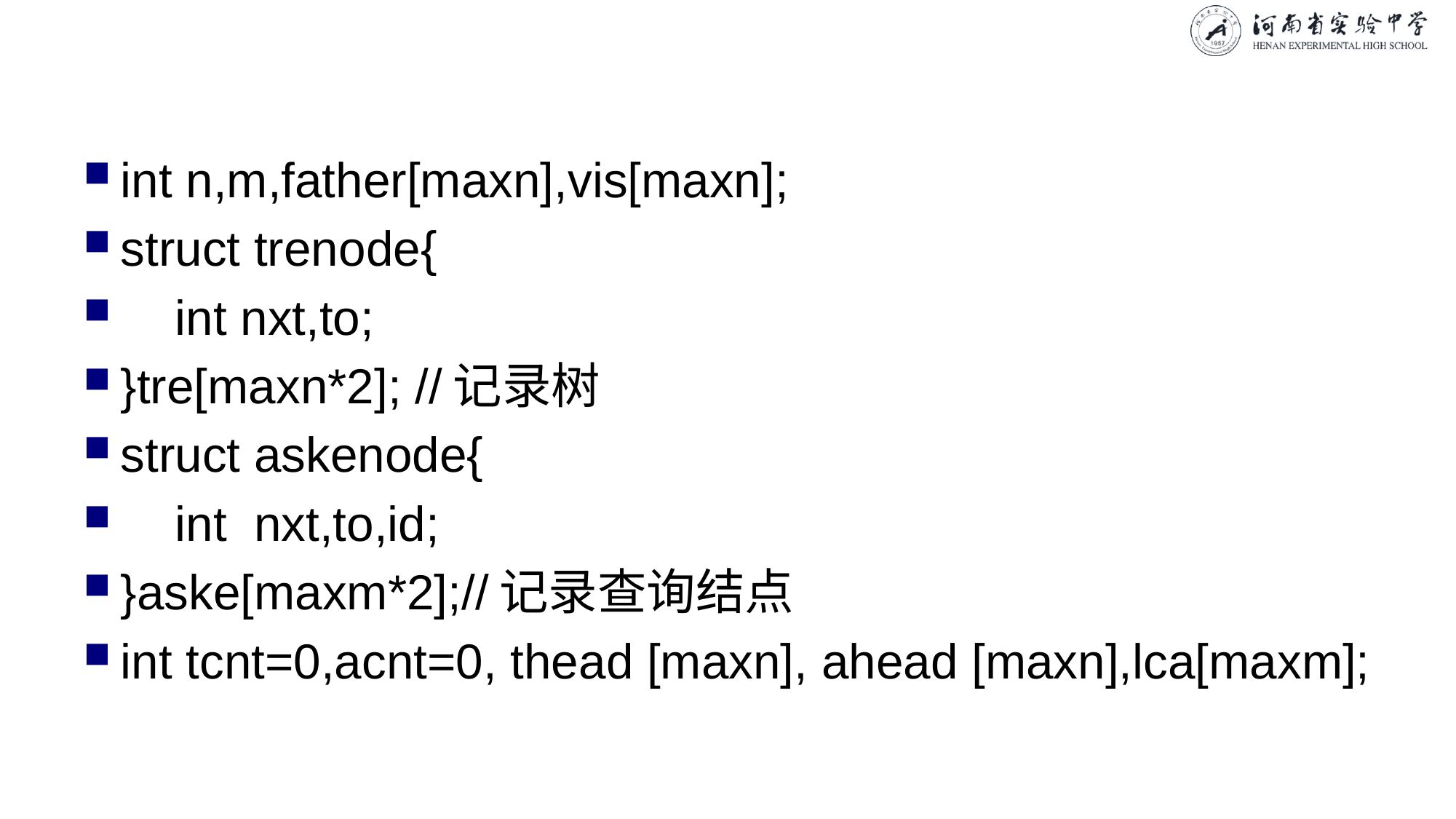

#
int n,m,father[maxn],vis[maxn];
struct trenode{
    int nxt,to;
}tre[maxn*2]; //记录树
struct askenode{
    int  nxt,to,id;
}aske[maxm*2];//记录查询结点
int tcnt=0,acnt=0, thead [maxn], ahead [maxn],lca[maxm];